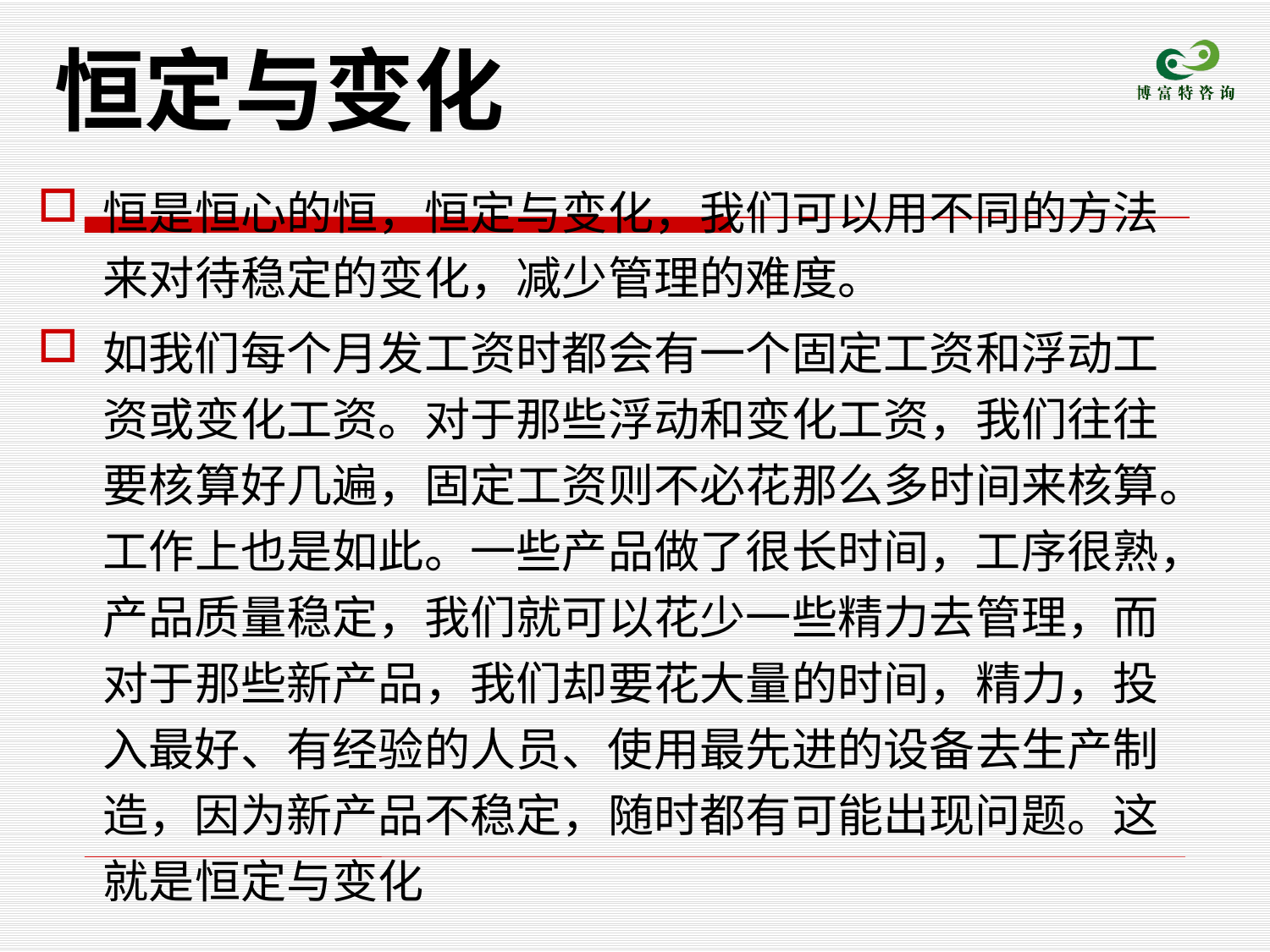

# 恒定与变化
恒是恒心的恒，恒定与变化，我们可以用不同的方法来对待稳定的变化，减少管理的难度。
如我们每个月发工资时都会有一个固定工资和浮动工资或变化工资。对于那些浮动和变化工资，我们往往要核算好几遍，固定工资则不必花那么多时间来核算。工作上也是如此。一些产品做了很长时间，工序很熟，产品质量稳定，我们就可以花少一些精力去管理，而对于那些新产品，我们却要花大量的时间，精力，投入最好、有经验的人员、使用最先进的设备去生产制造，因为新产品不稳定，随时都有可能出现问题。这就是恒定与变化
673